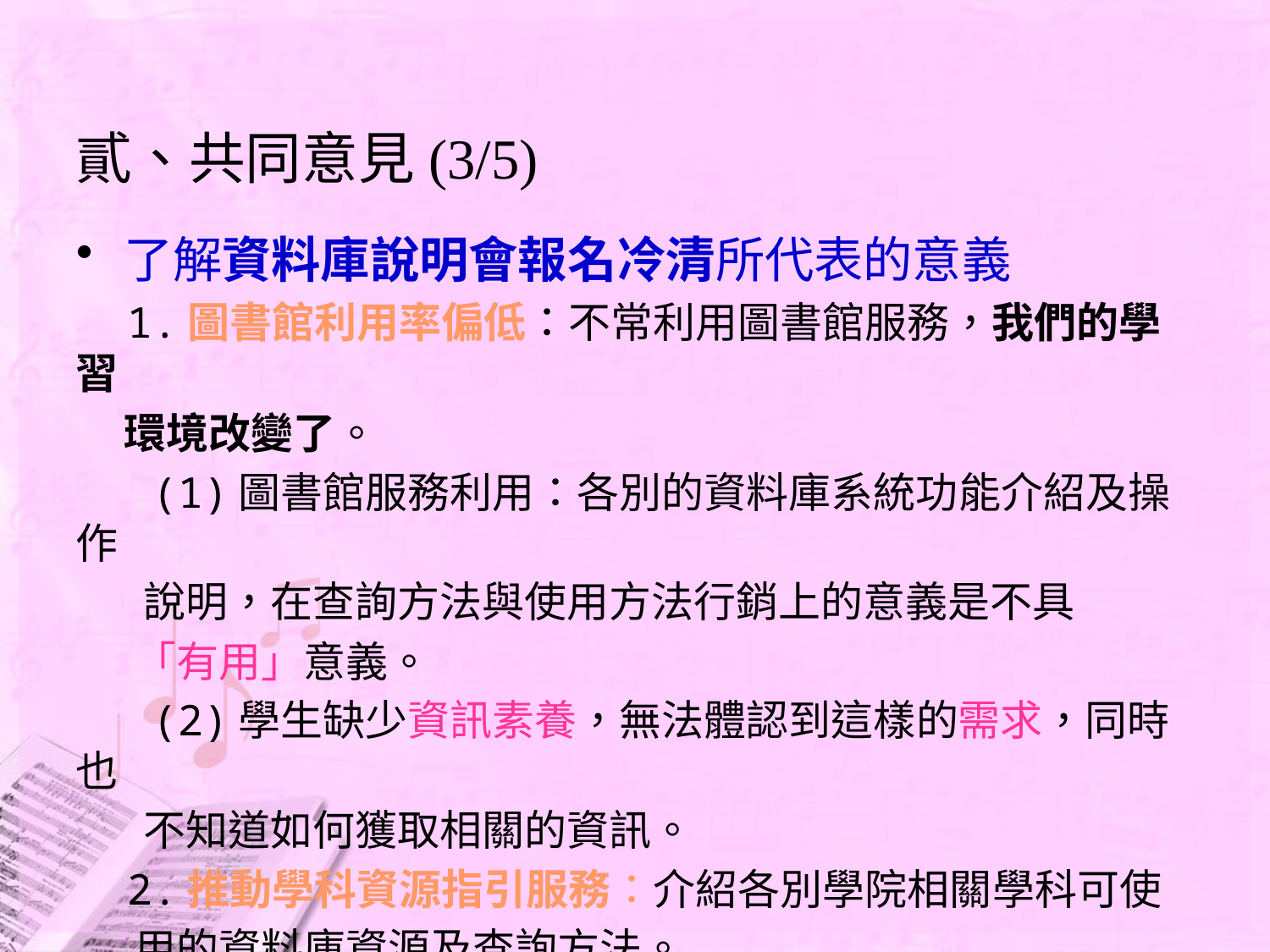

# 貳、共同意見(3/5)
了解資料庫說明會報名冷清所代表的意義
  1.圖書館利用率偏低：不常利用圖書館服務，我們的學習
    環境改變了。
   (1)圖書館服務利用：各別的資料庫系統功能介紹及操作
      說明，在查詢方法與使用方法行銷上的意義是不具
     「有用」意義。
   (2)學生缺少資訊素養，無法體認到這樣的需求，同時也
      不知道如何獲取相關的資訊。
  2.推動學科資源指引服務：介紹各別學院相關學科可使
     用的資料庫資源及查詢方法。